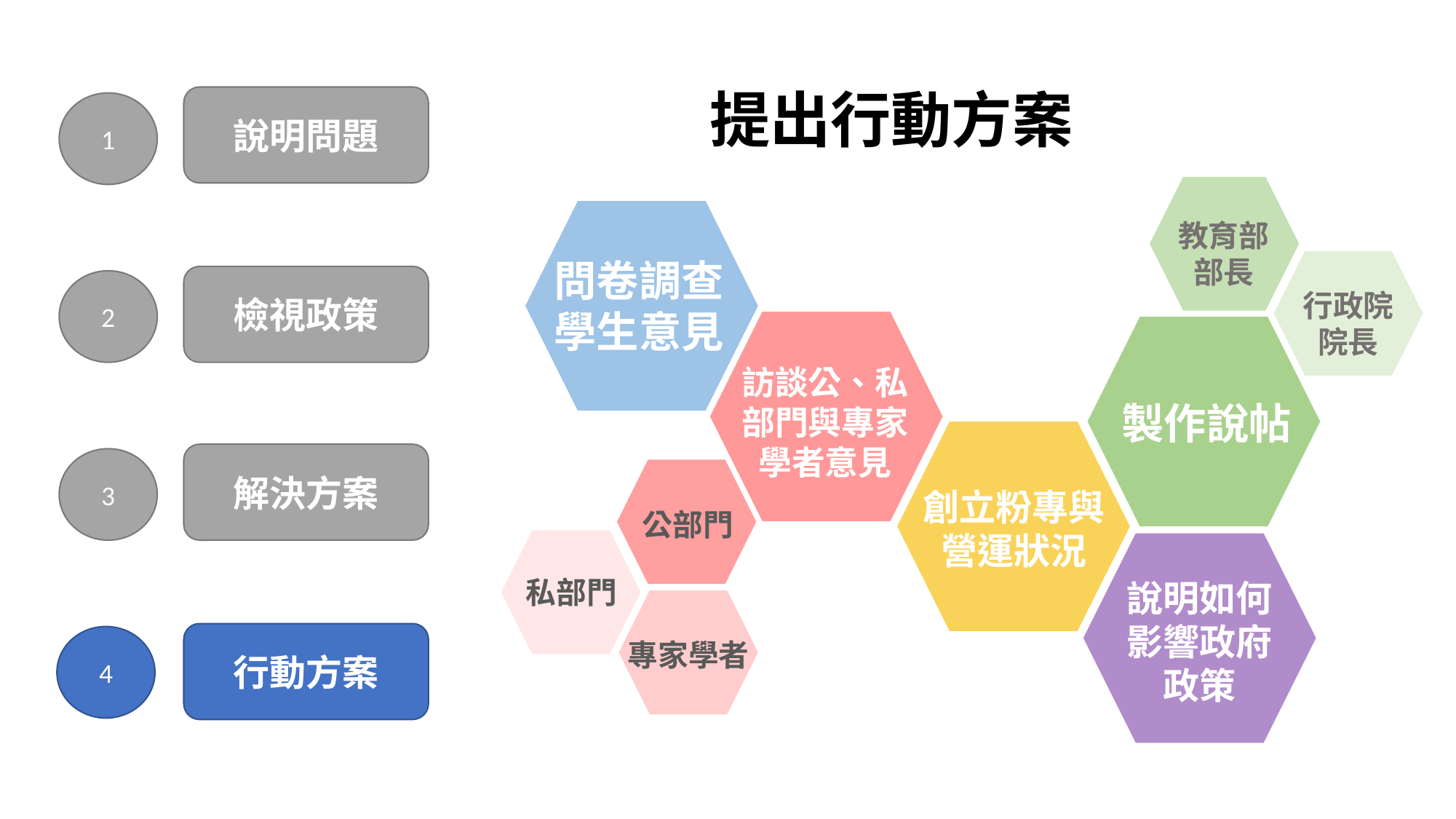

提出行動方案

說明問題

1

檢視政策

2

解決方案

3

行動方案

4

教育部
部長

問卷調查
學生意見

訪談公、私部門與專家學者意見

製作說帖

創立粉專與營運狀況

說明如何
影響政府
政策

公部門

私部門

專家學者

行政院
院長